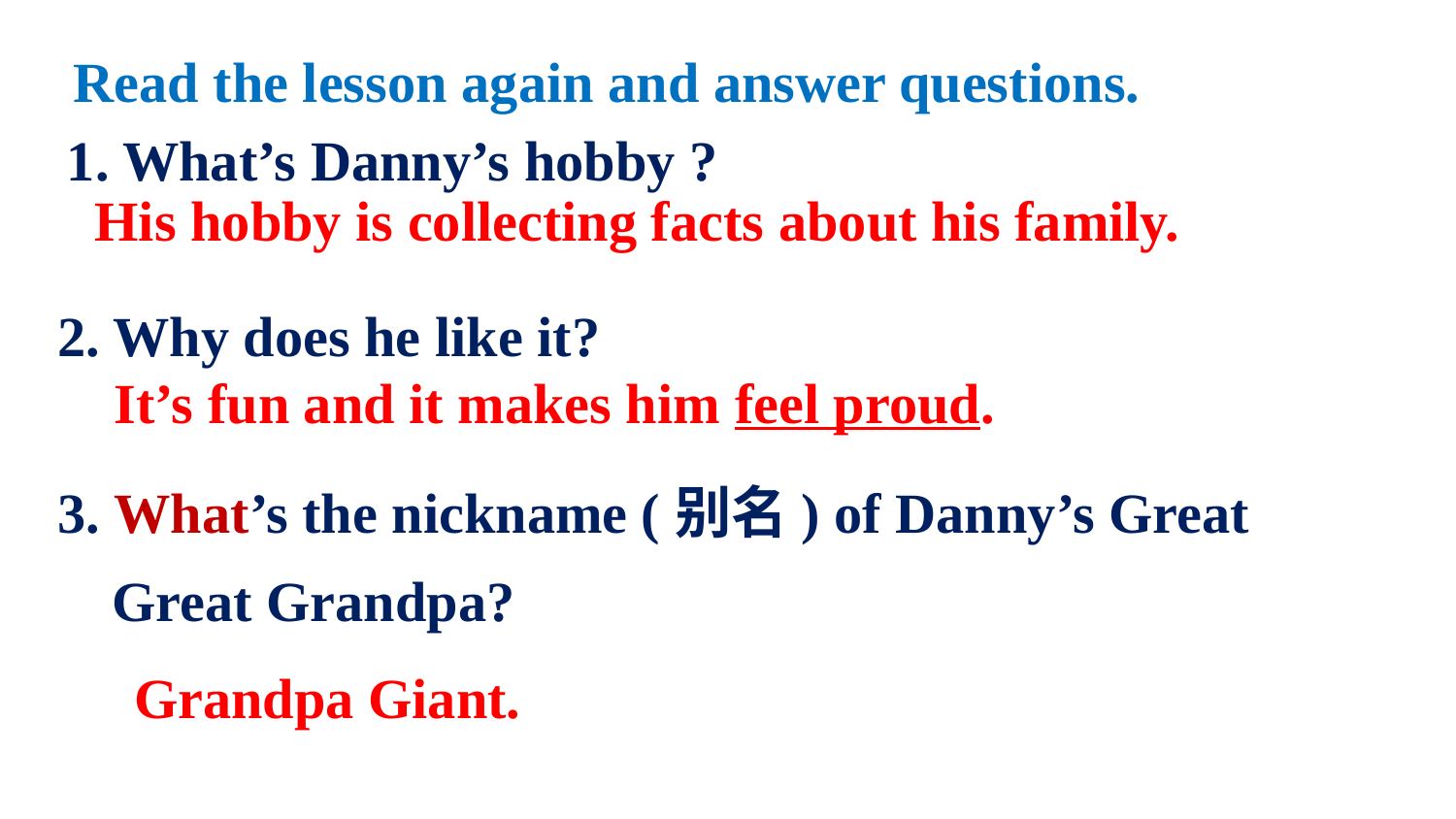

Read the lesson again and answer questions.
 1. What’s Danny’s hobby ?

2. Why does he like it?

3. What’s the nickname (别名) of Danny’s Great Great Grandpa?

His hobby is collecting facts about his family.
It’s fun and it makes him feel proud.

Grandpa Giant.